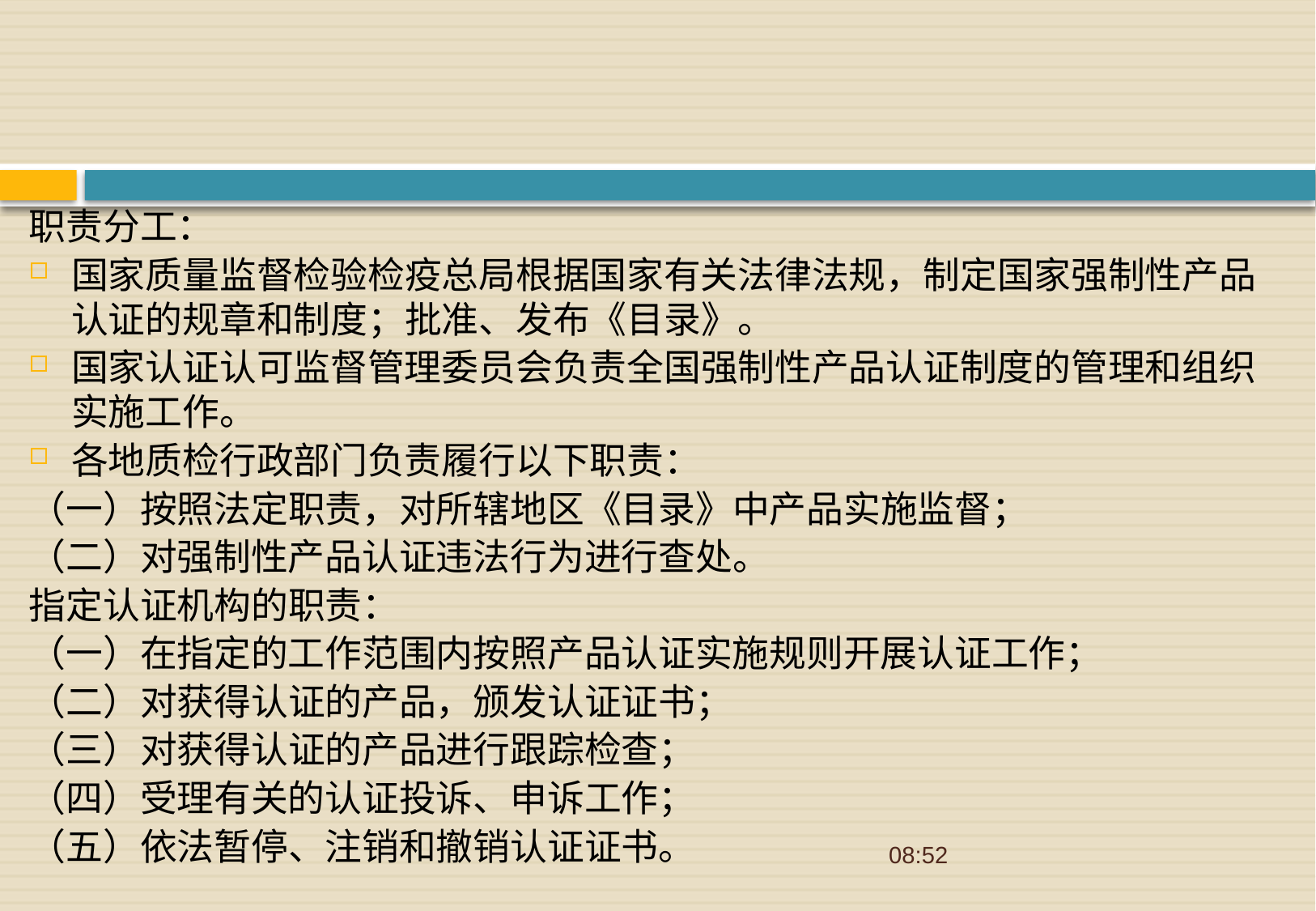

#
职责分工：
国家质量监督检验检疫总局根据国家有关法律法规，制定国家强制性产品认证的规章和制度；批准、发布《目录》。
国家认证认可监督管理委员会负责全国强制性产品认证制度的管理和组织实施工作。
各地质检行政部门负责履行以下职责：
（一）按照法定职责，对所辖地区《目录》中产品实施监督；
（二）对强制性产品认证违法行为进行查处。
指定认证机构的职责：
（一）在指定的工作范围内按照产品认证实施规则开展认证工作；
（二）对获得认证的产品，颁发认证证书；
（三）对获得认证的产品进行跟踪检查；
（四）受理有关的认证投诉、申诉工作；
（五）依法暂停、注销和撤销认证证书。
08:52